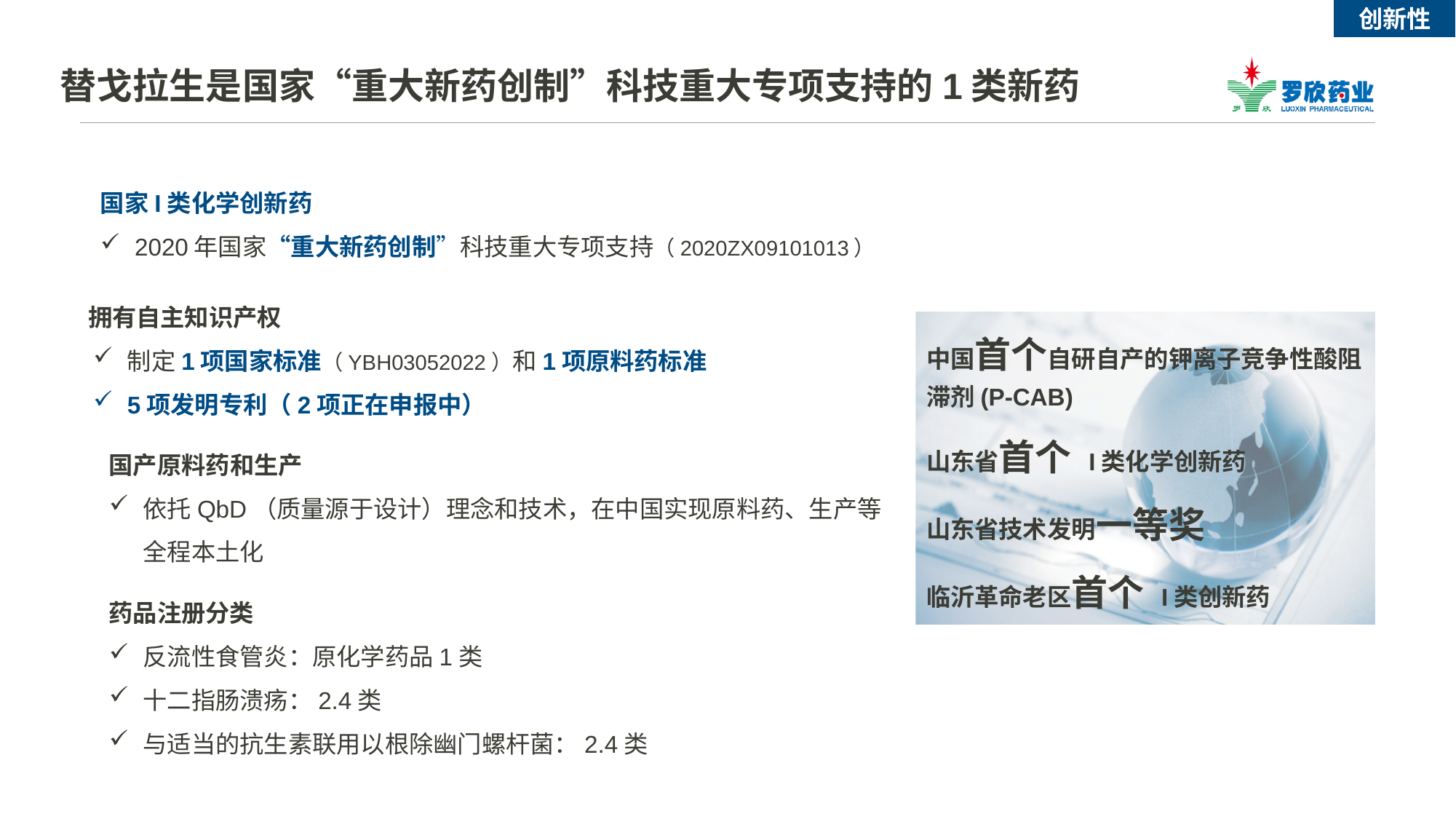

# 替戈拉生是国家“重大新药创制”科技重大专项支持的1类新药
创新性
国家I类化学创新药
2020年国家“重大新药创制”科技重大专项支持（2020ZX09101013）
        拥有自主知识产权
制定1项国家标准（YBH03052022）和1项原料药标准
5项发明专利（2项正在申报中）
中国首个自研自产的钾离子竞争性酸阻滞剂(P-CAB)
山东省首个 I类化学创新药
山东省技术发明一等奖
临沂革命老区首个 I类创新药
国产原料药和生产
依托QbD（质量源于设计）理念和技术，在中国实现原料药、生产等全程本土化
药品注册分类
反流性食管炎：原化学药品1类
十二指肠溃疡：2.4类
与适当的抗生素联用以根除幽门螺杆菌：2.4类